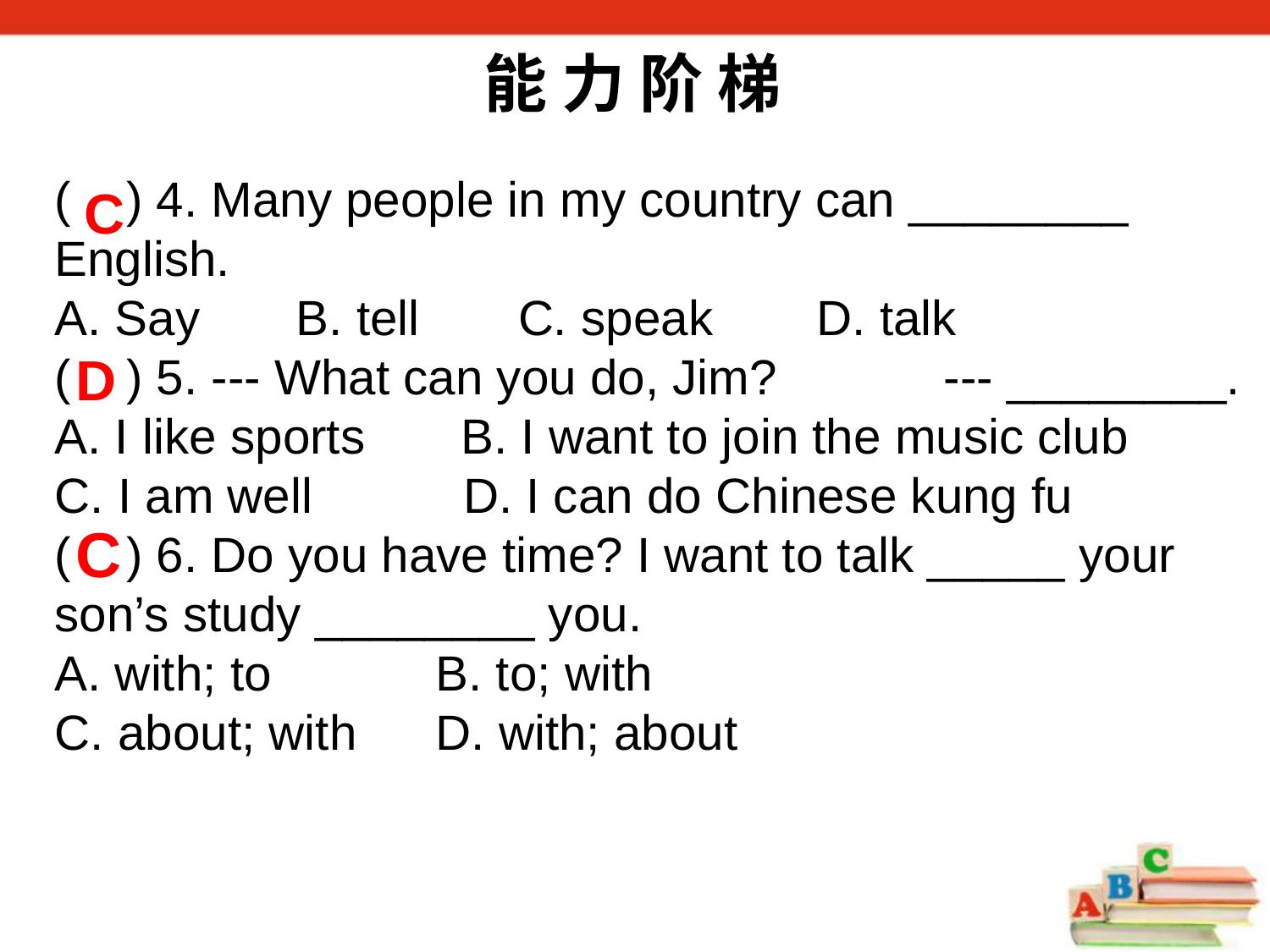

能 力 阶 梯
(    ) 4. Many people in my country can ________ English.
A. Say       B. tell	      C. speak	D. talk
(    ) 5. --- What can you do, Jim?  		--- ________.
A. I like sports       B. I want to join the music club
C. I am well	  D. I can do Chinese kung fu
(    ) 6. Do you have time? I want to talk _____ your son’s study ________ you.
A. with; to 		B. to; with
C. about; with  	D. with; about
C
D
C